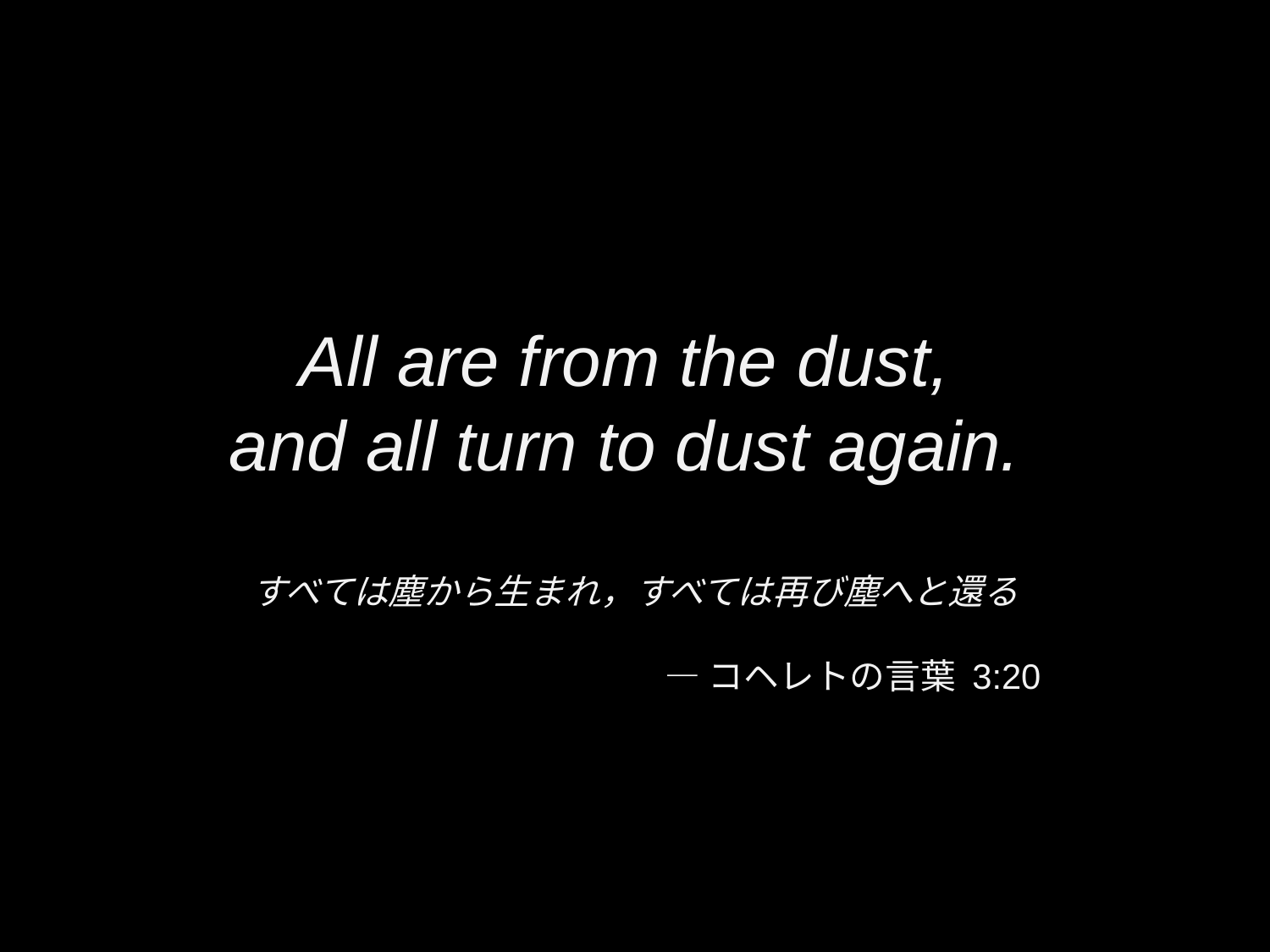

All are from the dust,
and all turn to dust again.

すべては塵から生まれ，すべては再び塵へと還る

—コヘレトの言葉 3:20